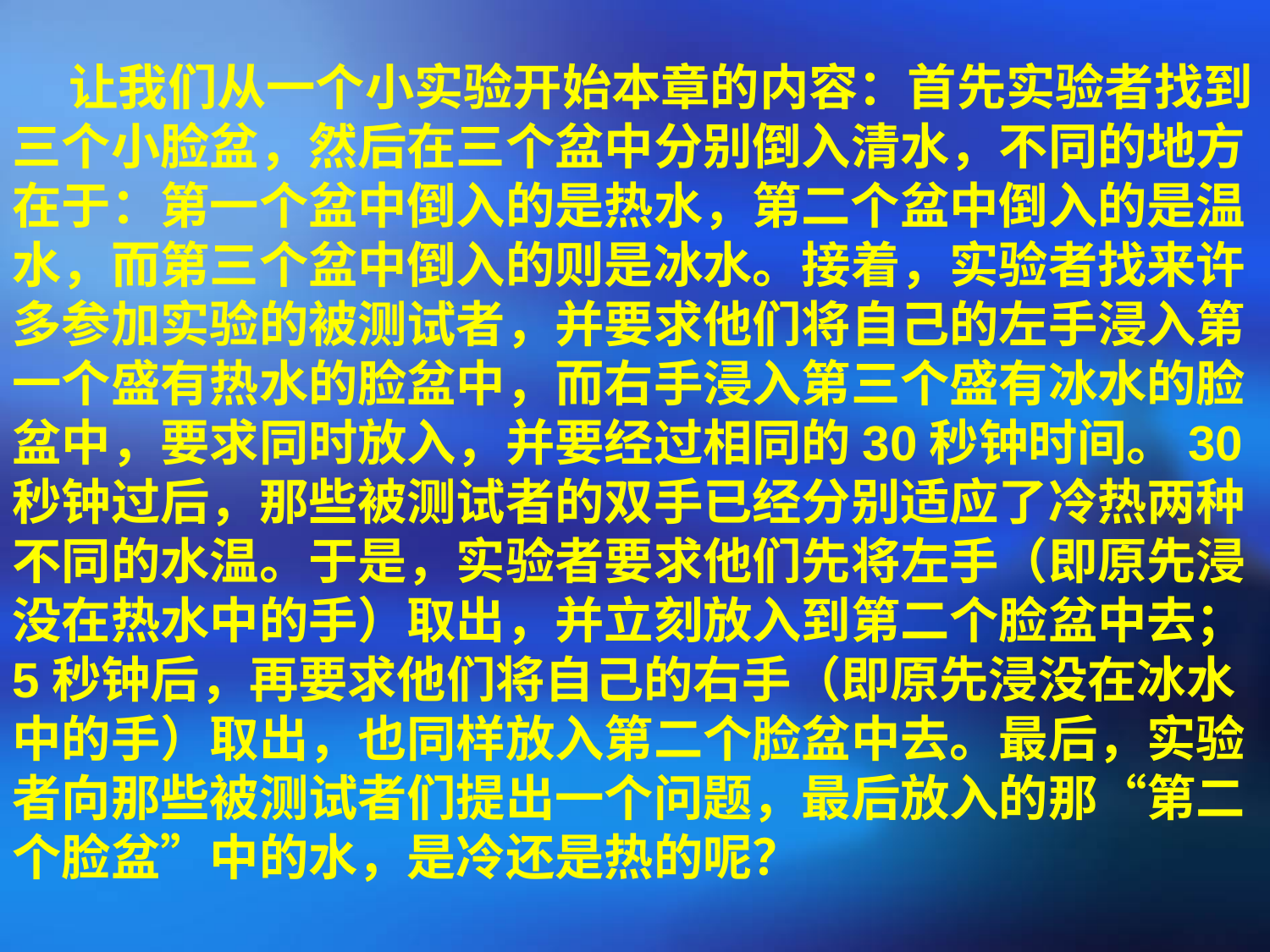

让我们从一个小实验开始本章的内容：首先实验者找到三个小脸盆，然后在三个盆中分别倒入清水，不同的地方在于：第一个盆中倒入的是热水，第二个盆中倒入的是温水，而第三个盆中倒入的则是冰水。接着，实验者找来许多参加实验的被测试者，并要求他们将自己的左手浸入第一个盛有热水的脸盆中，而右手浸入第三个盛有冰水的脸盆中，要求同时放入，并要经过相同的30秒钟时间。30秒钟过后，那些被测试者的双手已经分别适应了冷热两种不同的水温。于是，实验者要求他们先将左手（即原先浸没在热水中的手）取出，并立刻放入到第二个脸盆中去；5秒钟后，再要求他们将自己的右手（即原先浸没在冰水中的手）取出，也同样放入第二个脸盆中去。最后，实验者向那些被测试者们提出一个问题，最后放入的那“第二个脸盆”中的水，是冷还是热的呢？